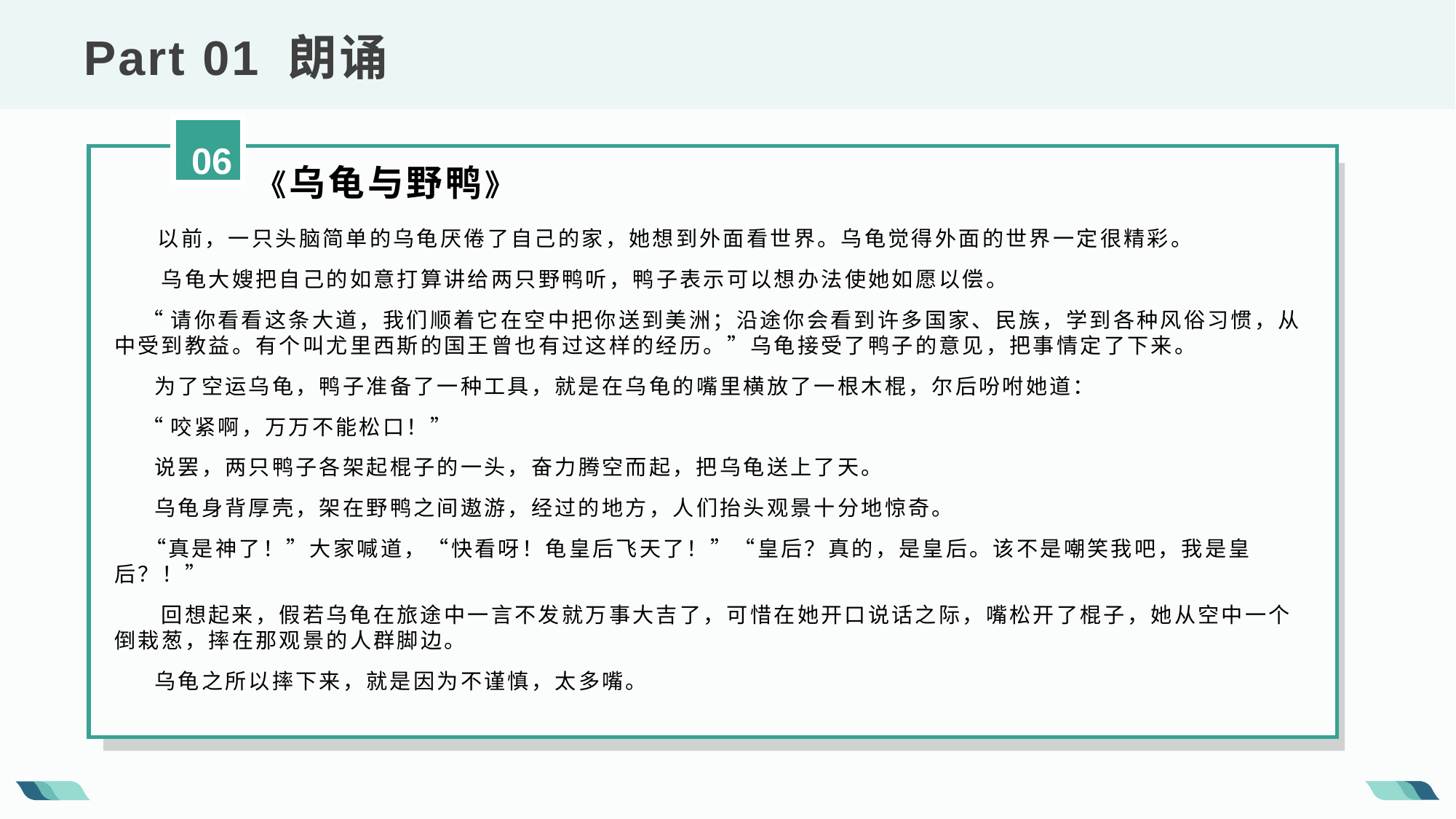

Part 01 朗诵

06
《乌龟与野鸭》

      以前，一只头脑简单的乌龟厌倦了自己的家，她想到外面看世界。乌龟觉得外面的世界一定很精彩。
　　乌龟大嫂把自己的如意打算讲给两只野鸭听，鸭子表示可以想办法使她如愿以偿。
    “请你看看这条大道，我们顺着它在空中把你送到美洲；沿途你会看到许多国家、民族，学到各种风俗习惯，从中受到教益。有个叫尤里西斯的国王曾也有过这样的经历。”乌龟接受了鸭子的意见，把事情定了下来。
     为了空运乌龟，鸭子准备了一种工具，就是在乌龟的嘴里横放了一根木棍，尔后吩咐她道：
    “咬紧啊，万万不能松口！”
     说罢，两只鸭子各架起棍子的一头，奋力腾空而起，把乌龟送上了天。
     乌龟身背厚壳，架在野鸭之间遨游，经过的地方，人们抬头观景十分地惊奇。
　 “真是神了！”大家喊道，“快看呀！龟皇后飞天了！”“皇后？真的，是皇后。该不是嘲笑我吧，我是皇后？！”
      回想起来，假若乌龟在旅途中一言不发就万事大吉了，可惜在她开口说话之际，嘴松开了棍子，她从空中一个倒栽葱，摔在那观景的人群脚边。
     乌龟之所以摔下来，就是因为不谨慎，太多嘴。